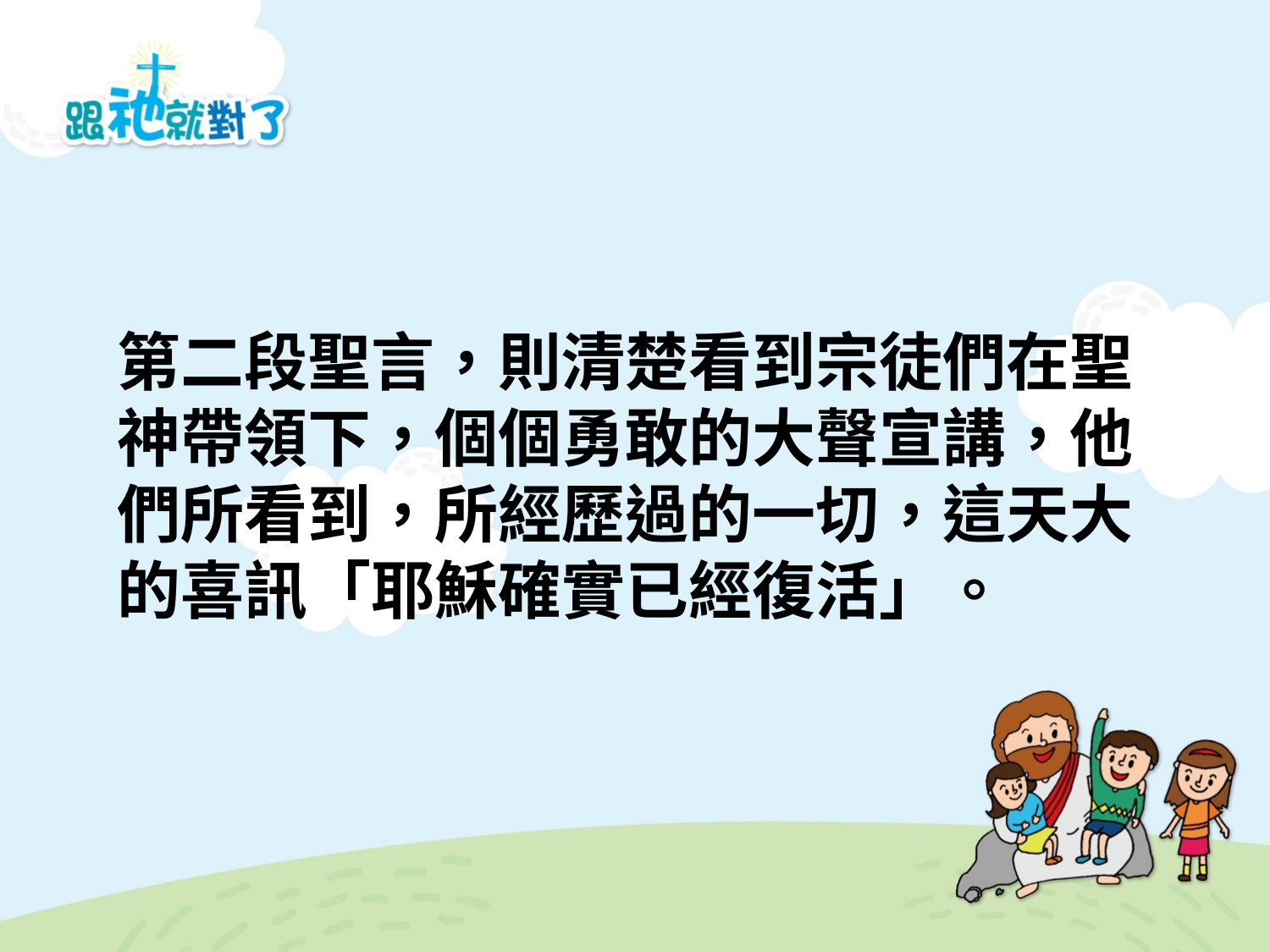

第二段聖言，則清楚看到宗徒們在聖神帶領下，個個勇敢的大聲宣講，他們所看到，所經歷過的一切，這天大的喜訊「耶穌確實已經復活」。